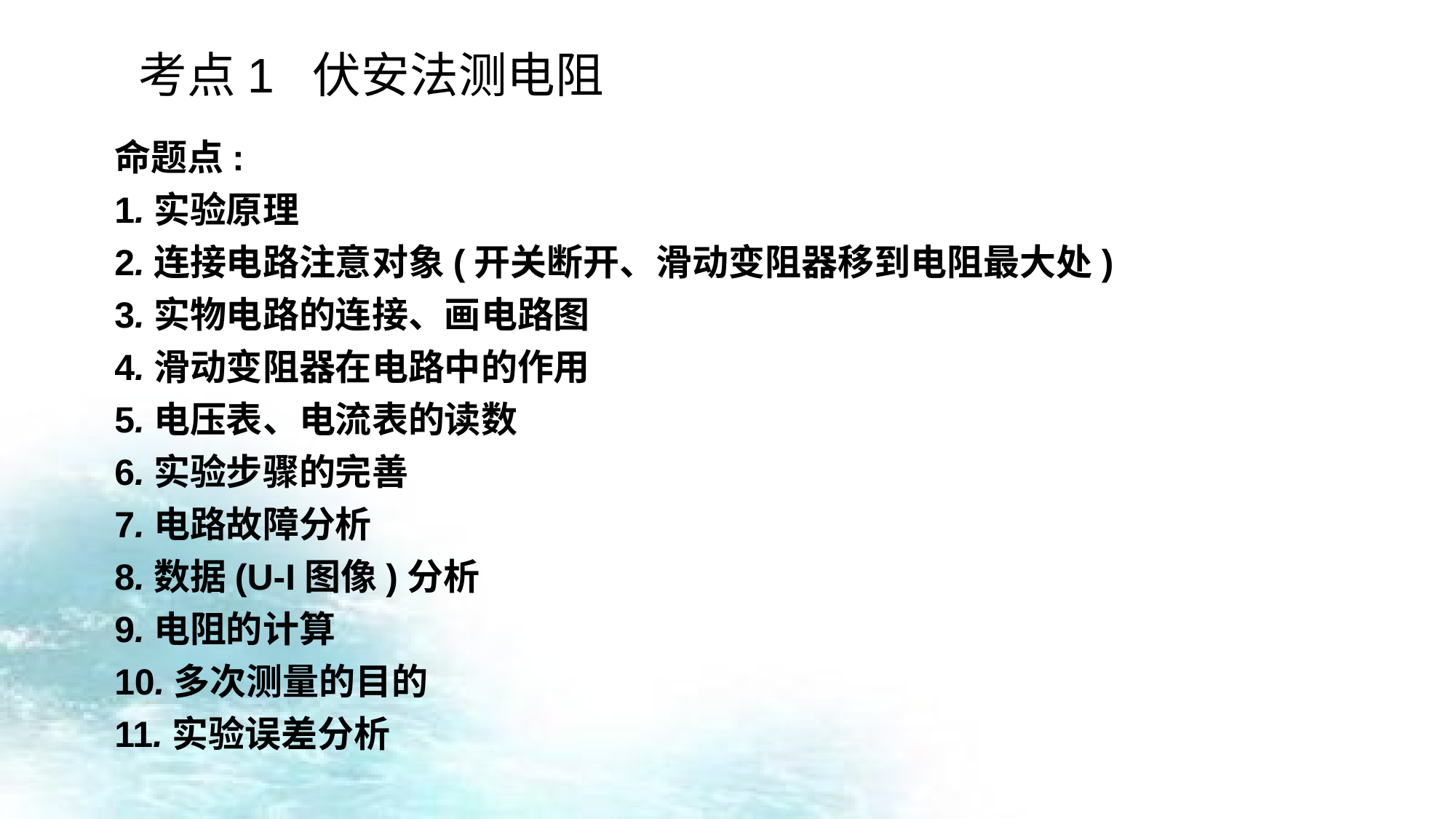

考点1  伏安法测电阻
命题点:
1.实验原理
2.连接电路注意对象(开关断开、滑动变阻器移到电阻最大处)
3.实物电路的连接、画电路图
4.滑动变阻器在电路中的作用
5.电压表、电流表的读数
6.实验步骤的完善
7.电路故障分析
8.数据(U-I图像)分析
9.电阻的计算
10.多次测量的目的
11.实验误差分析